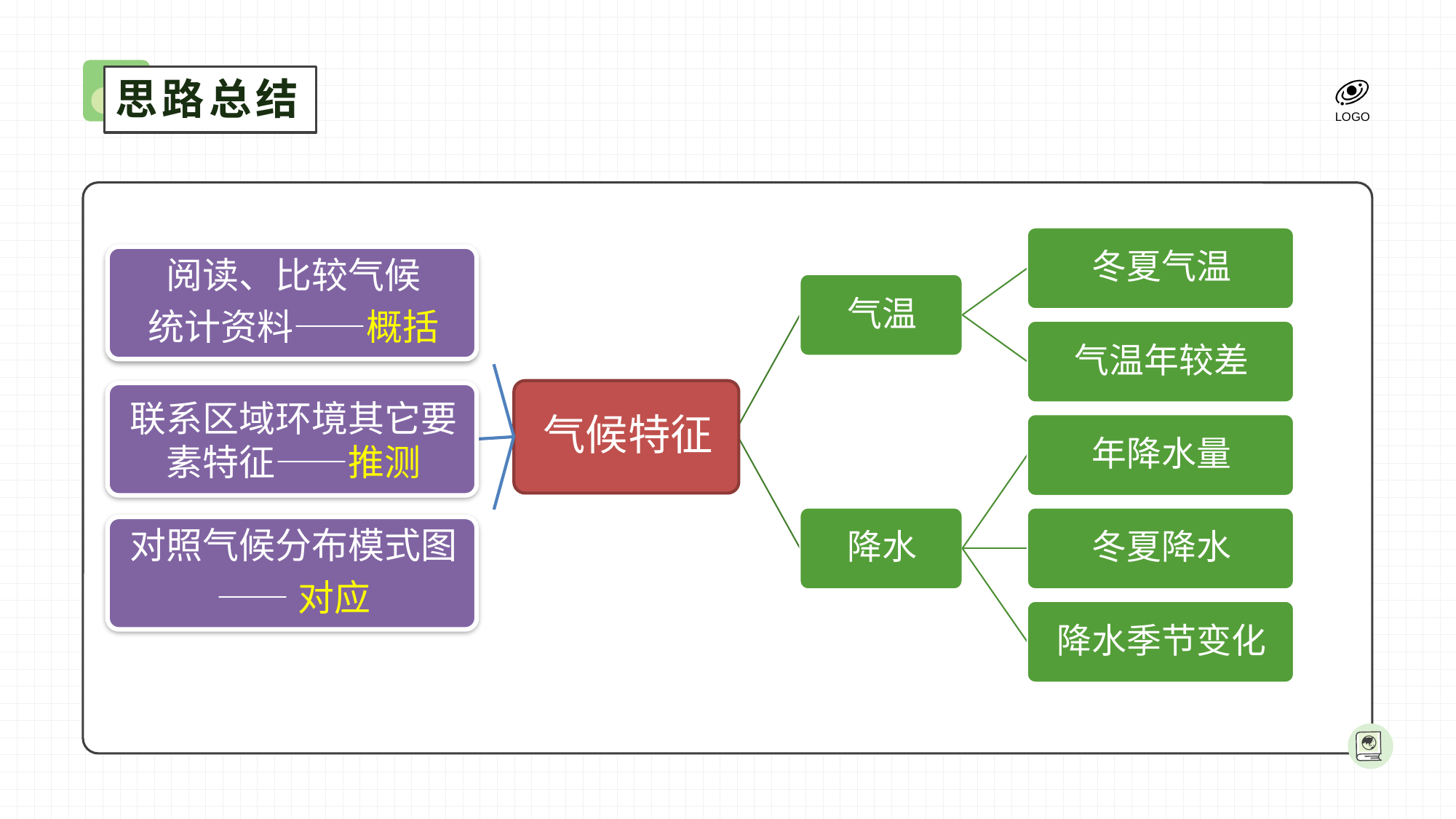

思路总结
气候特征

气温

冬夏气温

气温年较差

降水

年降水量

冬夏降水

降水季节变化
气候特征

阅读、比较气候
统计资料——概括

联系区域环境其它要素特征——推测

对照气候分布模式图
——对应